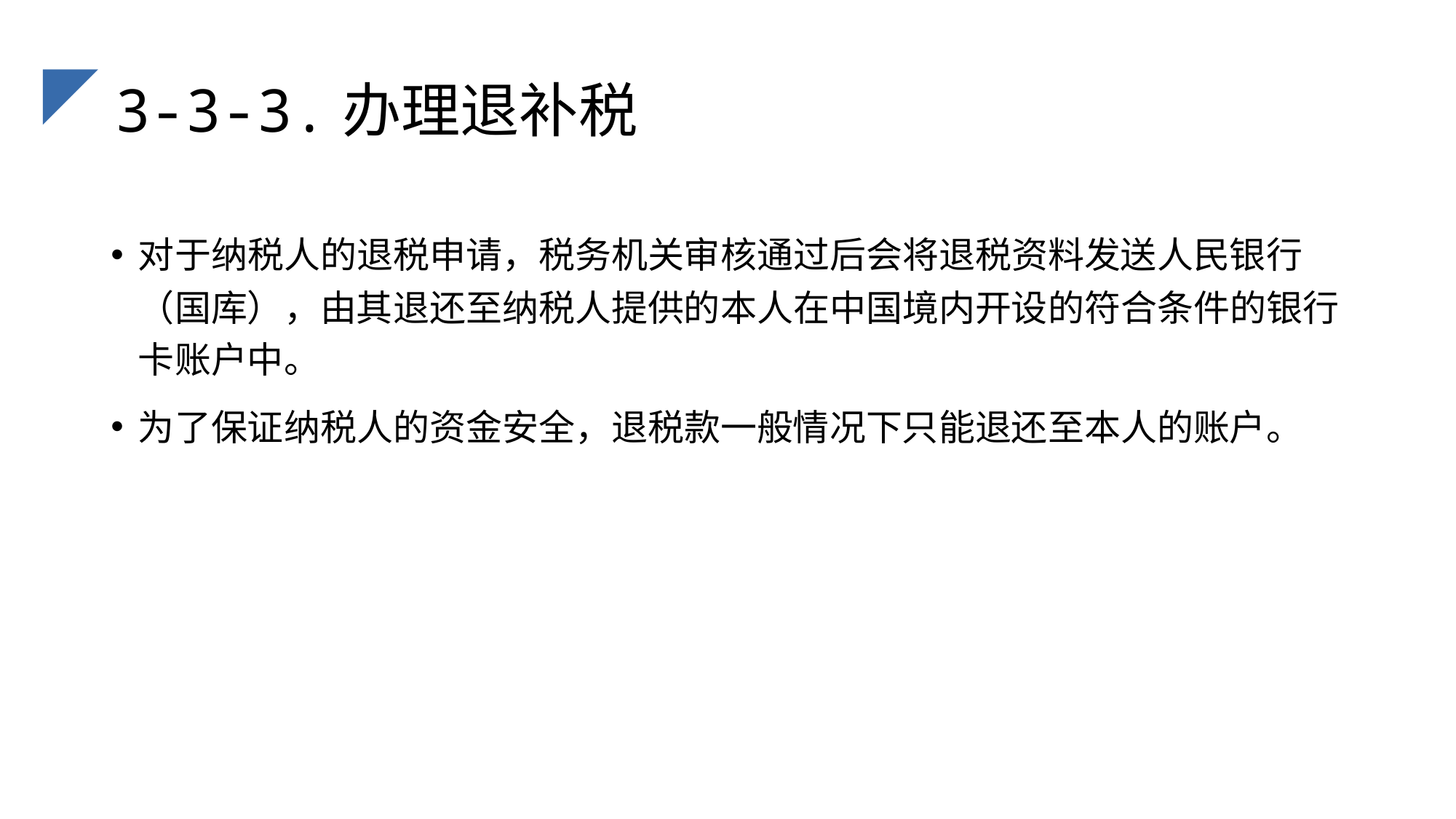

# 3-3-3.办理退补税
对于纳税人的退税申请，税务机关审核通过后会将退税资料发送人民银行（国库），由其退还至纳税人提供的本人在中国境内开设的符合条件的银行卡账户中。
为了保证纳税人的资金安全，退税款一般情况下只能退还至本人的账户。